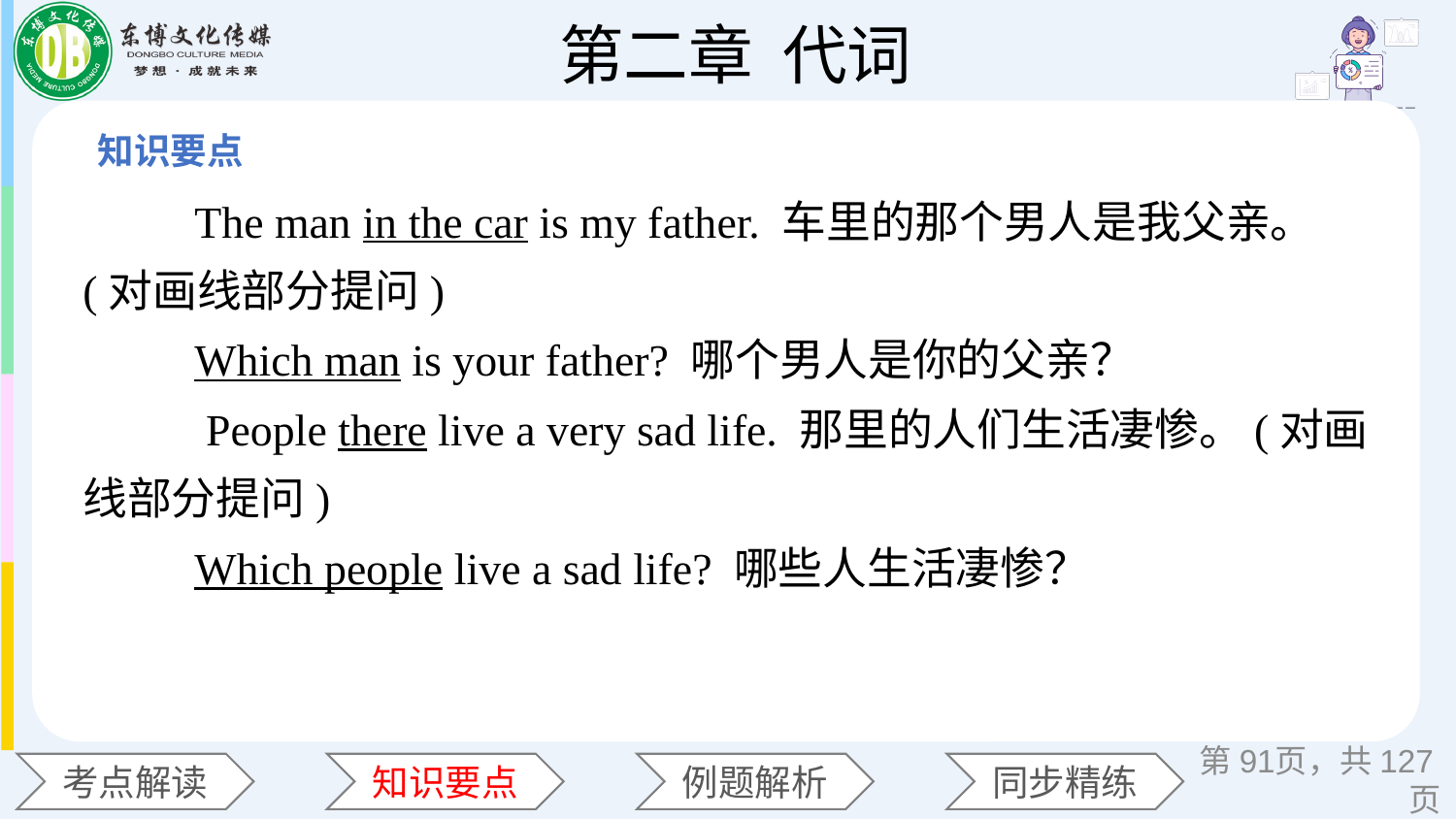

The man in the car is my father. 车里的那个男人是我父亲。(对画线部分提问)
          Which man is your father? 哪个男人是你的父亲？
           People there live a very sad life. 那里的人们生活凄惨。(对画线部分提问)
          Which people live a sad life? 哪些人生活凄惨？

第91页，共127页